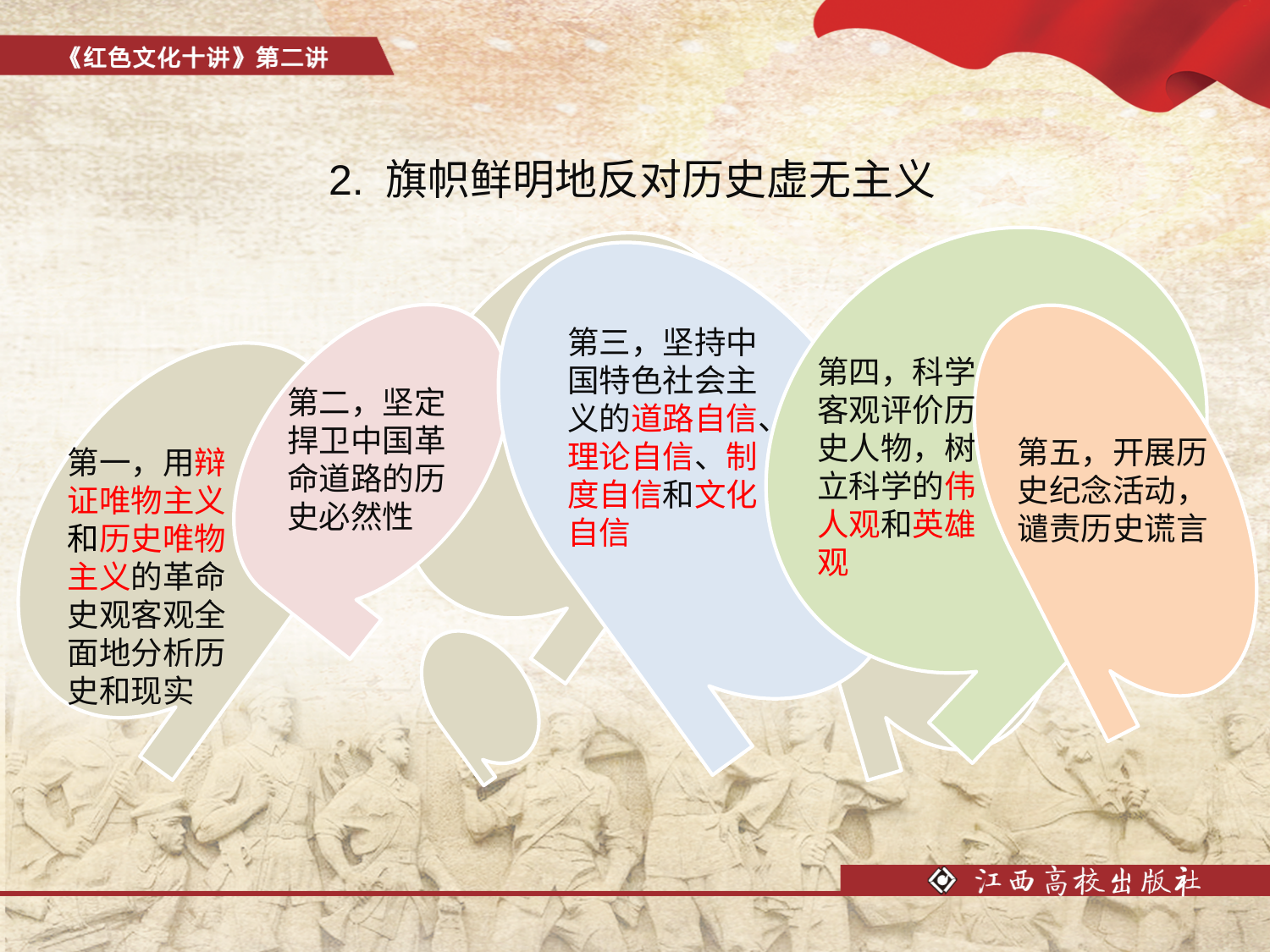

2. 旗帜鲜明地反对历史虚无主义

第三，坚持中国特色社会主义的道路自信、理论自信、制度自信和文化自信
第四，科学客观评价历史人物，树立科学的伟人观和英雄观
第二，坚定捍卫中国革命道路的历史必然性
第五，开展历史纪念活动，谴责历史谎言
第一，用辩证唯物主义和历史唯物主义的革命史观客观全面地分析历史和现实